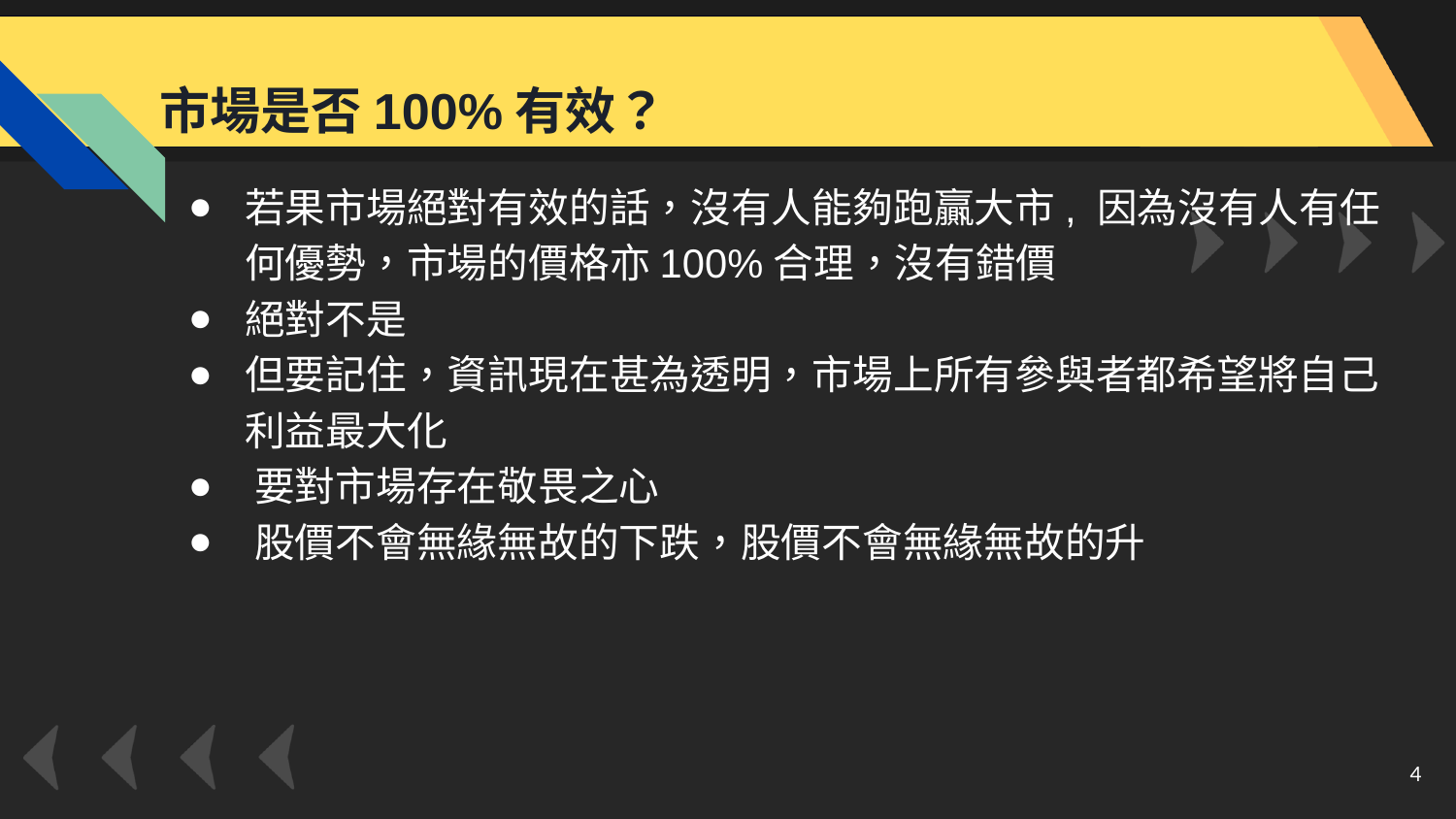

市場是否100%有效？

若果市場絕對有效的話，沒有人能夠跑贏大市, 因為沒有人有任何優勢，市場的價格亦100%合理，沒有錯價
絕對不是
但要記住，資訊現在甚為透明，市場上所有參與者都希望將自己利益最大化
⁠要對市場存在敬畏之心
⁠股價不會無緣無故的下跌，股價不會無緣無故的升

4